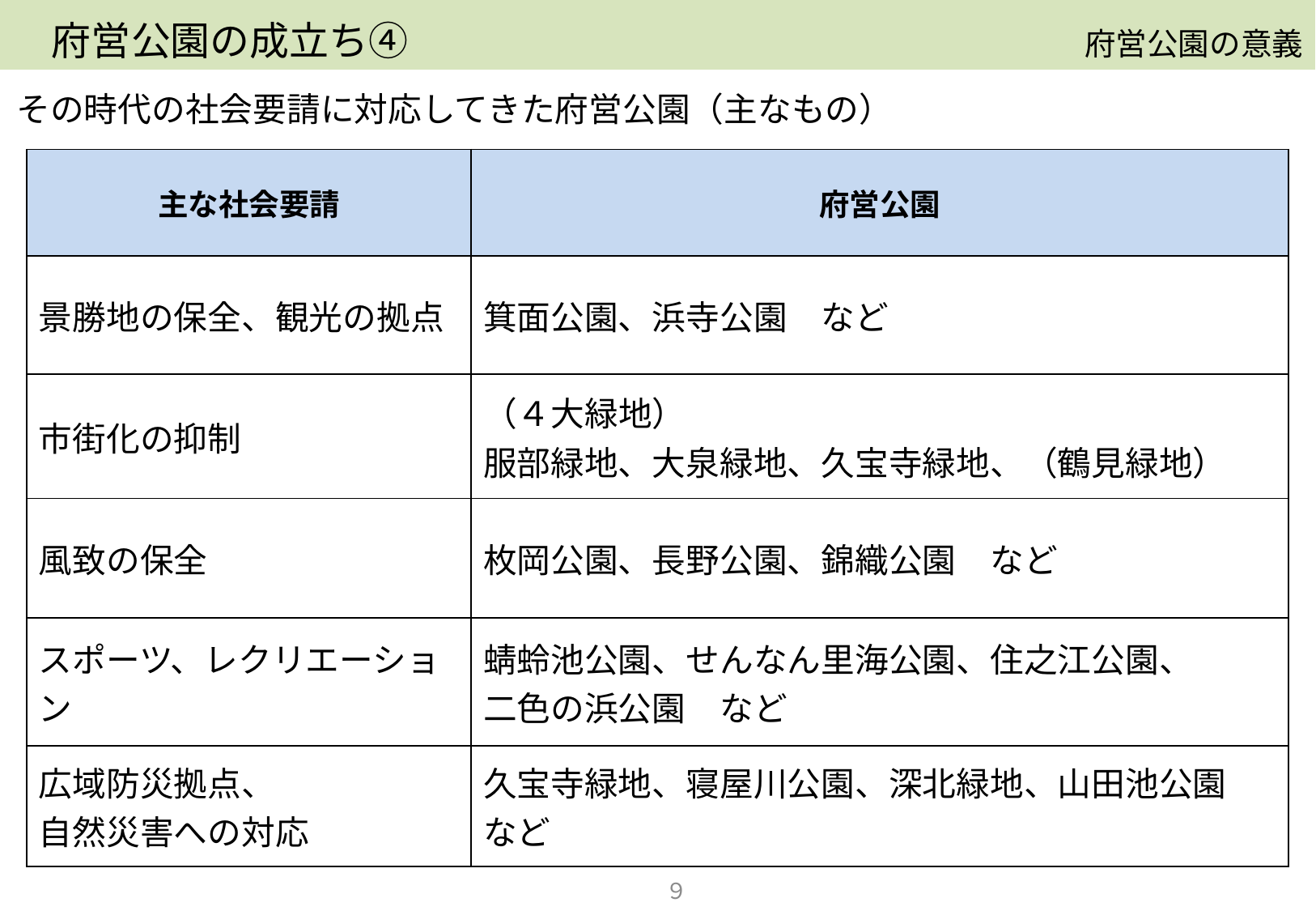

府営公園の成立ち④
　府営公園の意義
その時代の社会要請に対応してきた府営公園（主なもの）
| 主な社会要請 | 府営公園 |
| --- | --- |
| 景勝地の保全、観光の拠点 | 箕面公園、浜寺公園　など |
| 市街化の抑制 | （４大緑地） 服部緑地、大泉緑地、久宝寺緑地、（鶴見緑地） |
| 風致の保全 | 枚岡公園、長野公園、錦織公園　など |
| スポーツ、レクリエーション | 蜻蛉池公園、せんなん里海公園、住之江公園、 二色の浜公園　など |
| 広域防災拠点、 自然災害への対応 | 久宝寺緑地、寝屋川公園、深北緑地、山田池公園　など |
９